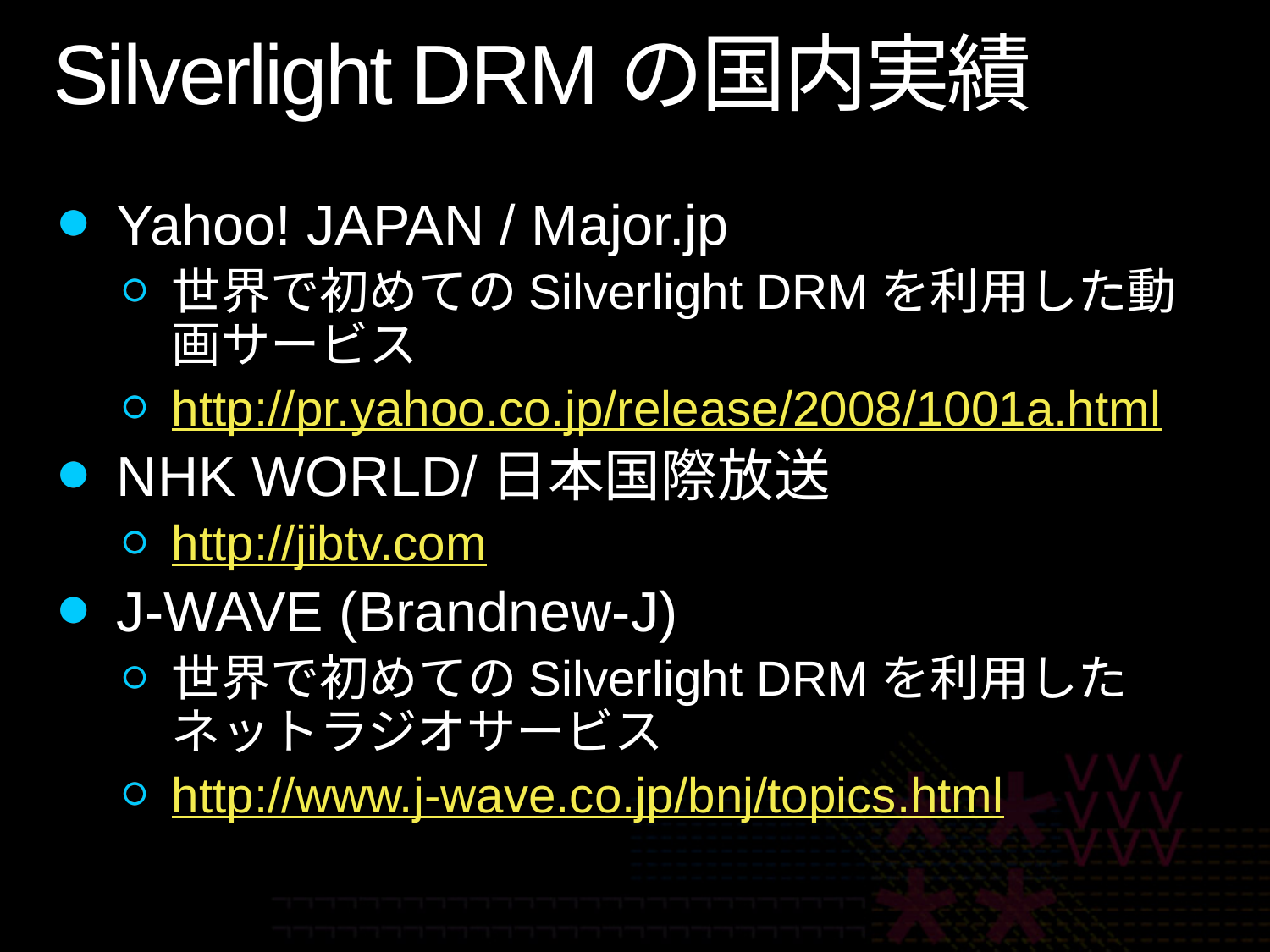

# Silverlight DRMの国内実績
Yahoo! JAPAN / Major.jp
世界で初めてのSilverlight DRMを利用した動画サービス
http://pr.yahoo.co.jp/release/2008/1001a.html
NHK WORLD/日本国際放送
http://jibtv.com
J-WAVE (Brandnew-J)
世界で初めてのSilverlight DRMを利用したネットラジオサービス
http://www.j-wave.co.jp/bnj/topics.html